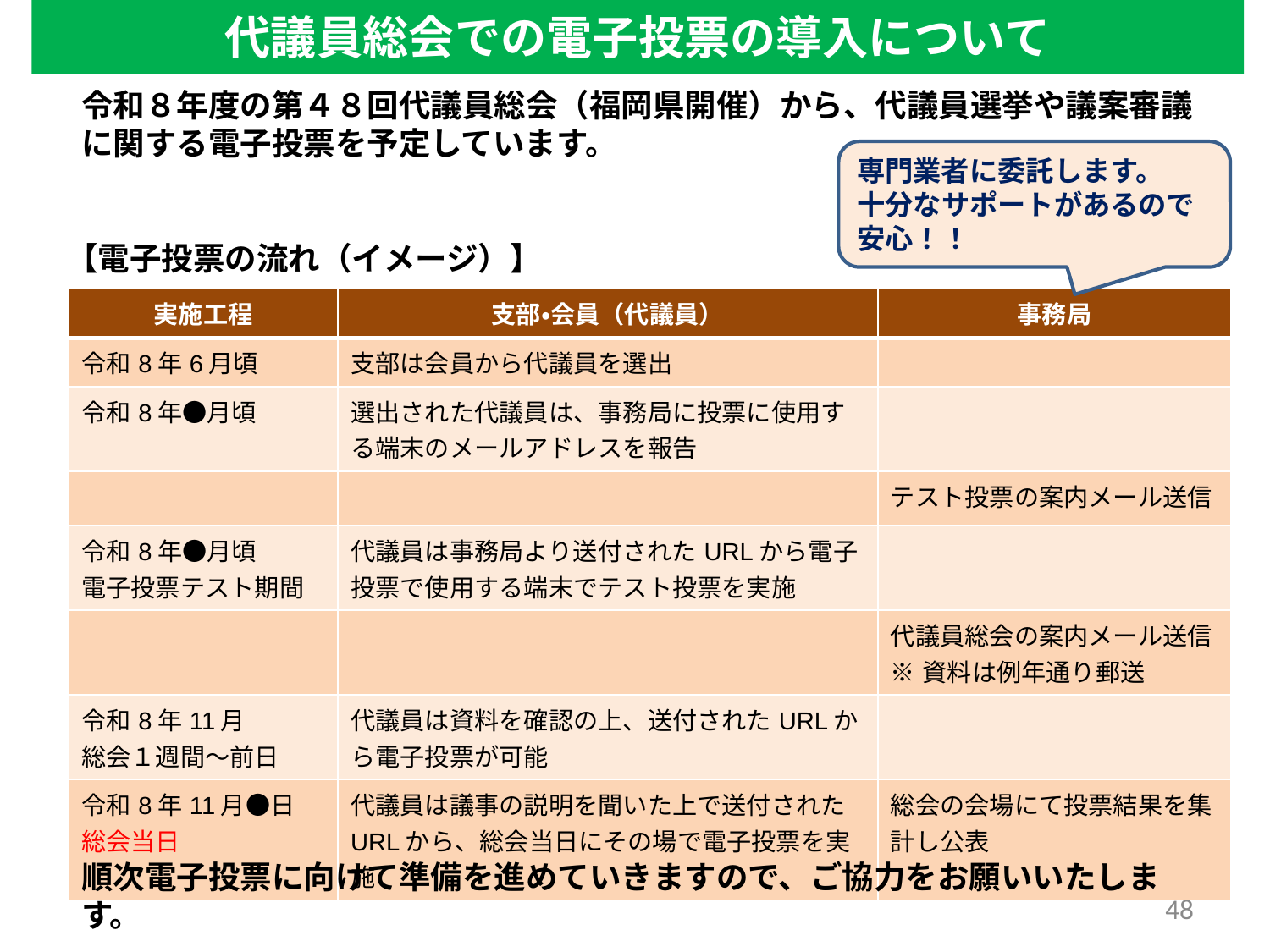

# 代議員総会での電子投票の導入について
令和８年度の第４８回代議員総会（福岡県開催）から、代議員選挙や議案審議に関する電子投票を予定しています。
専門業者に委託します。
十分なサポートがあるので
安心！！
【電子投票の流れ（イメージ）】
| 実施工程 | 支部・会員（代議員） | 事務局 |
| --- | --- | --- |
| 令和8年6月頃 | 支部は会員から代議員を選出 |  |
| 令和8年●月頃 | 選出された代議員は、事務局に投票に使用する端末のメールアドレスを報告 |  |
|  |  | テスト投票の案内メール送信 |
| 令和8年●月頃 電子投票テスト期間 | 代議員は事務局より送付されたURLから電子投票で使用する端末でテスト投票を実施 |  |
|  |  | 代議員総会の案内メール送信 ※資料は例年通り郵送 |
| 令和8年11月 総会１週間～前日 | 代議員は資料を確認の上、送付されたURLから電子投票が可能 |  |
| 令和8年11月●日 総会当日 | 代議員は議事の説明を聞いた上で送付されたURLから、総会当日にその場で電子投票を実施 | 総会の会場にて投票結果を集計し公表 |
順次電子投票に向けて準備を進めていきますので、ご協力をお願いいたします。
48